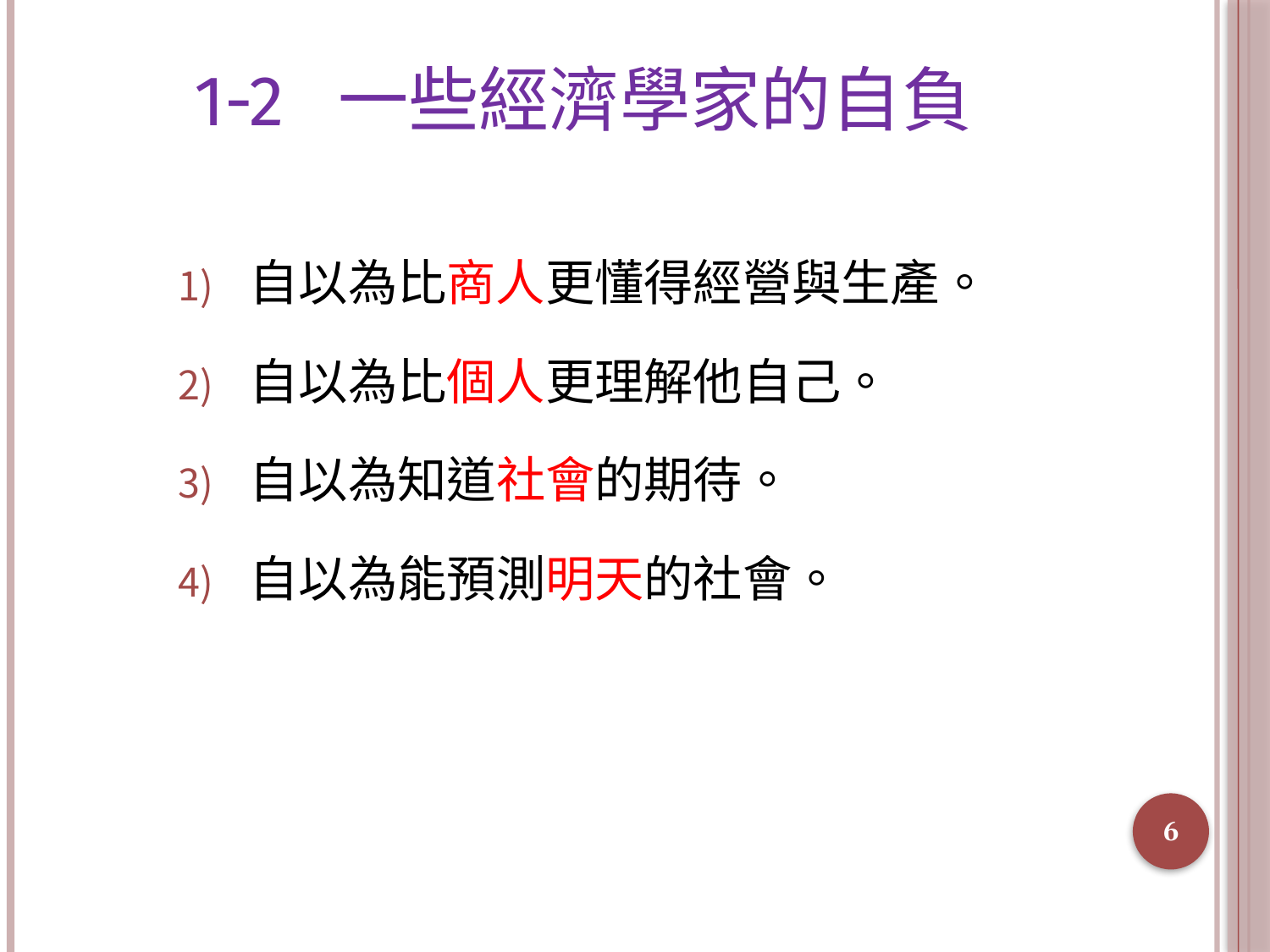

# 1-2  一些經濟學家的自負
自以為比商人更懂得經營與生產。
自以為比個人更理解他自己。
自以為知道社會的期待。
自以為能預測明天的社會。

6